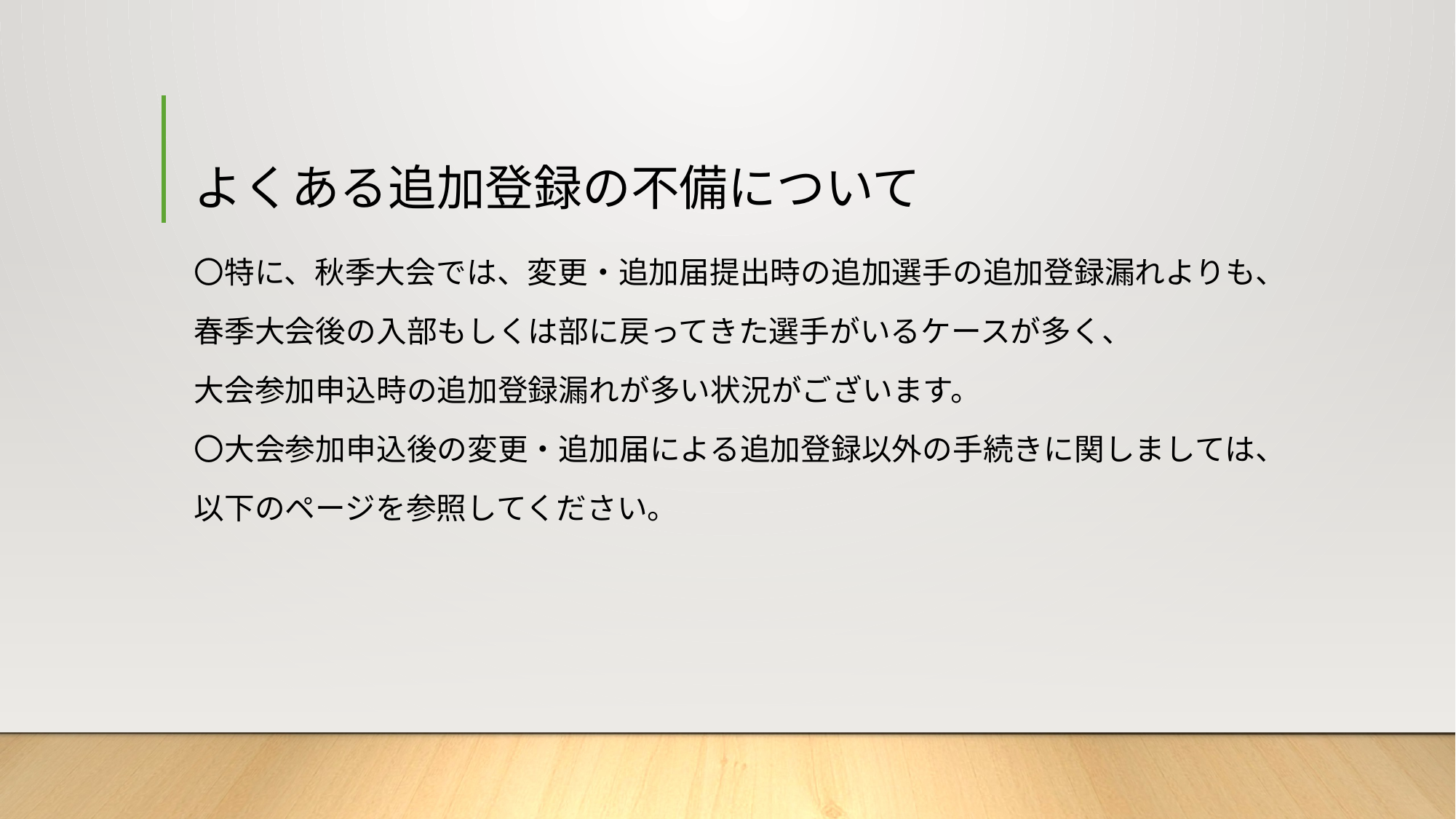

# よくある追加登録の不備について
〇特に、秋季大会では、変更・追加届提出時の追加選手の追加登録漏れよりも、
春季大会後の入部もしくは部に戻ってきた選手がいるケースが多く、
大会参加申込時の追加登録漏れが多い状況がございます。
〇大会参加申込後の変更・追加届による追加登録以外の手続きに関しましては、
以下のページを参照してください。